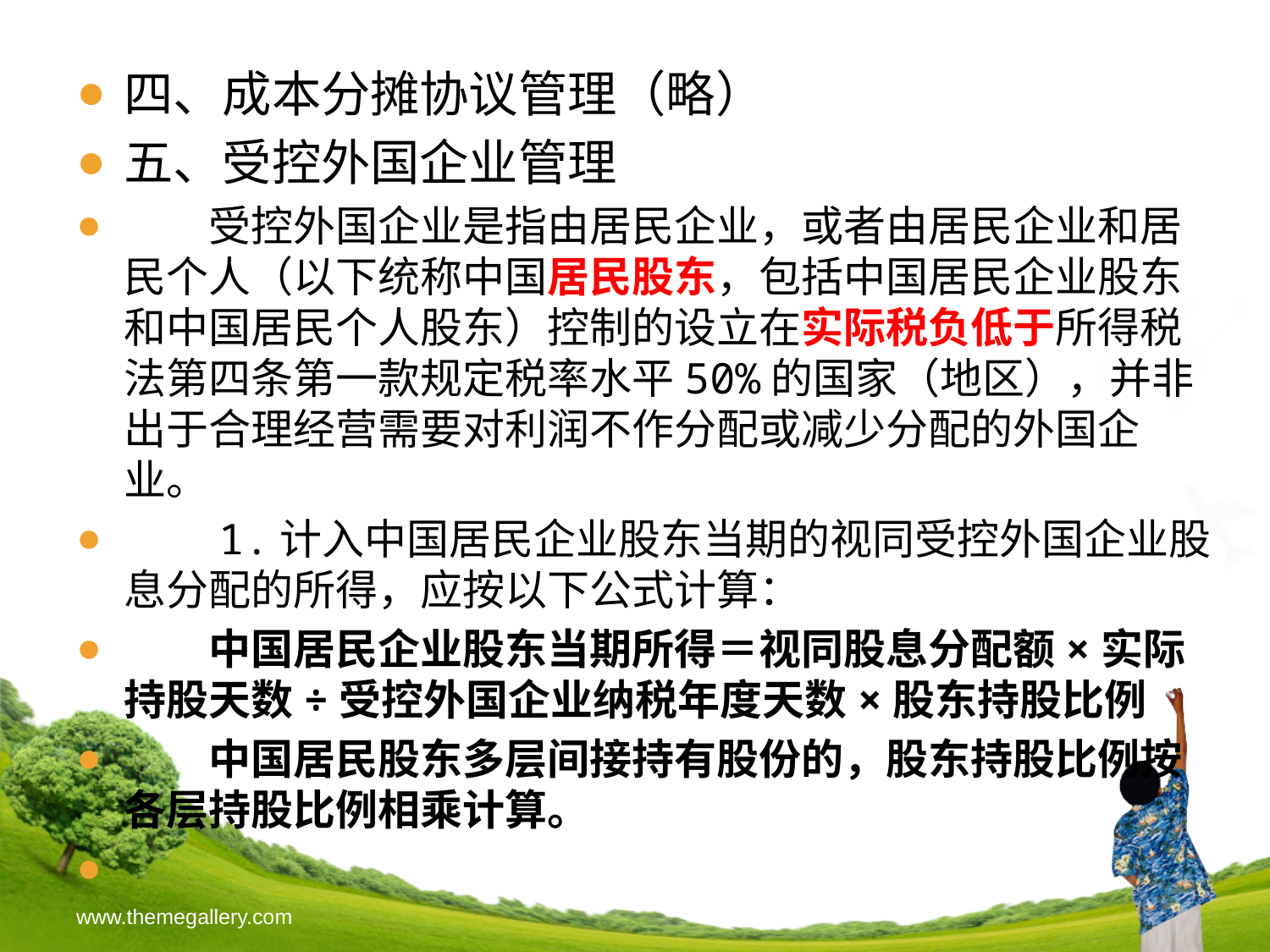

四、成本分摊协议管理（略）
五、受控外国企业管理
　　受控外国企业是指由居民企业，或者由居民企业和居民个人（以下统称中国居民股东，包括中国居民企业股东和中国居民个人股东）控制的设立在实际税负低于所得税法第四条第一款规定税率水平50%的国家（地区），并非出于合理经营需要对利润不作分配或减少分配的外国企业。
　　1.计入中国居民企业股东当期的视同受控外国企业股息分配的所得，应按以下公式计算：
　　中国居民企业股东当期所得＝视同股息分配额×实际持股天数÷受控外国企业纳税年度天数×股东持股比例
　　中国居民股东多层间接持有股份的，股东持股比例按各层持股比例相乘计算。

www.themegallery.com